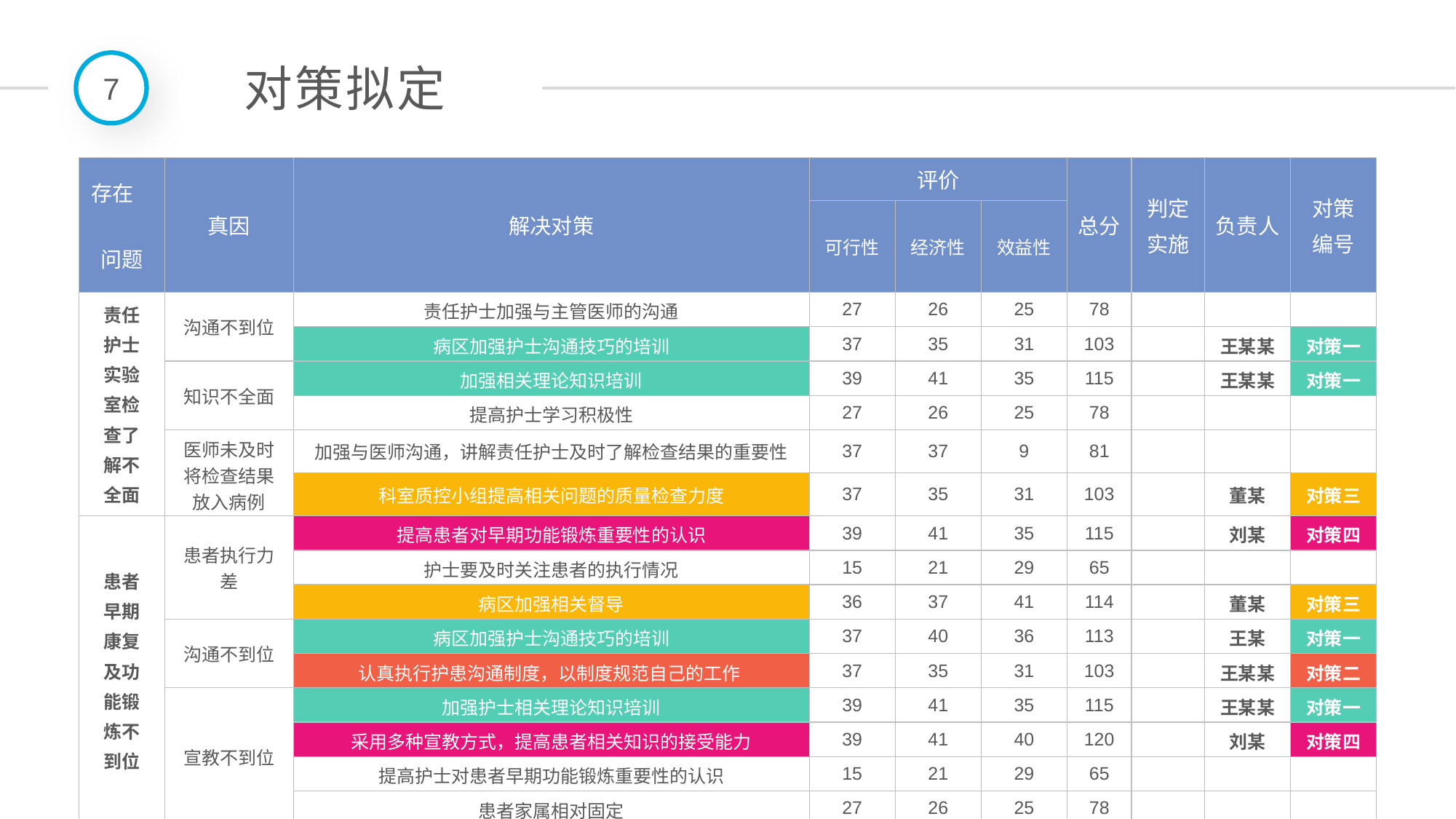

7
对策拟定
| 存在 问题 | 真因 | 解决对策 | 评价 |  |  | 总分 | 判定 实施 | 负责人 | 对策 编号 |
| --- | --- | --- | --- | --- | --- | --- | --- | --- | --- |
|  |  |  | 可行性 | 经济性 | 效益性 |  |  |  |  |
| 责任 护士 实验 室检 查了 解不 全面 | 沟通不到位 | 责任护士加强与主管医师的沟通 | 27 | 26 | 25 | 78 |  |  |  |
|  |  | 病区加强护士沟通技巧的培训 | 37 | 35 | 31 | 103 |  | 王某某 | 对策一 |
|  | 知识不全面 | 加强相关理论知识培训 | 39 | 41 | 35 | 115 |  | 王某某 | 对策一 |
|  |  | 提高护士学习积极性 | 27 | 26 | 25 | 78 |  |  |  |
|  | 医师未及时将检查结果放入病例 | 加强与医师沟通，讲解责任护士及时了解检查结果的重要性 | 37 | 37 | 9 | 81 |  |  |  |
|  |  | 科室质控小组提高相关问题的质量检查力度 | 37 | 35 | 31 | 103 |  | 董某 | 对策三 |
| 患者 早期 康复 及功 能锻 炼不 到位 | 患者执行力差 | 提高患者对早期功能锻炼重要性的认识 | 39 | 41 | 35 | 115 |  | 刘某 | 对策四 |
|  |  | 护士要及时关注患者的执行情况 | 15 | 21 | 29 | 65 |  |  |  |
|  |  | 病区加强相关督导 | 36 | 37 | 41 | 114 |  | 董某 | 对策三 |
|  | 沟通不到位 | 病区加强护士沟通技巧的培训 | 37 | 40 | 36 | 113 |  | 王某 | 对策一 |
|  |  | 认真执行护患沟通制度，以制度规范自己的工作 | 37 | 35 | 31 | 103 |  | 王某某 | 对策二 |
|  | 宣教不到位 | 加强护士相关理论知识培训 | 39 | 41 | 35 | 115 |  | 王某某 | 对策一 |
|  |  | 采用多种宣教方式，提高患者相关知识的接受能力 | 39 | 41 | 40 | 120 |  | 刘某 | 对策四 |
|  |  | 提高护士对患者早期功能锻炼重要性的认识 | 15 | 21 | 29 | 65 |  |  |  |
|  |  | 患者家属相对固定 | 27 | 26 | 25 | 78 |  |  |  |
延时符